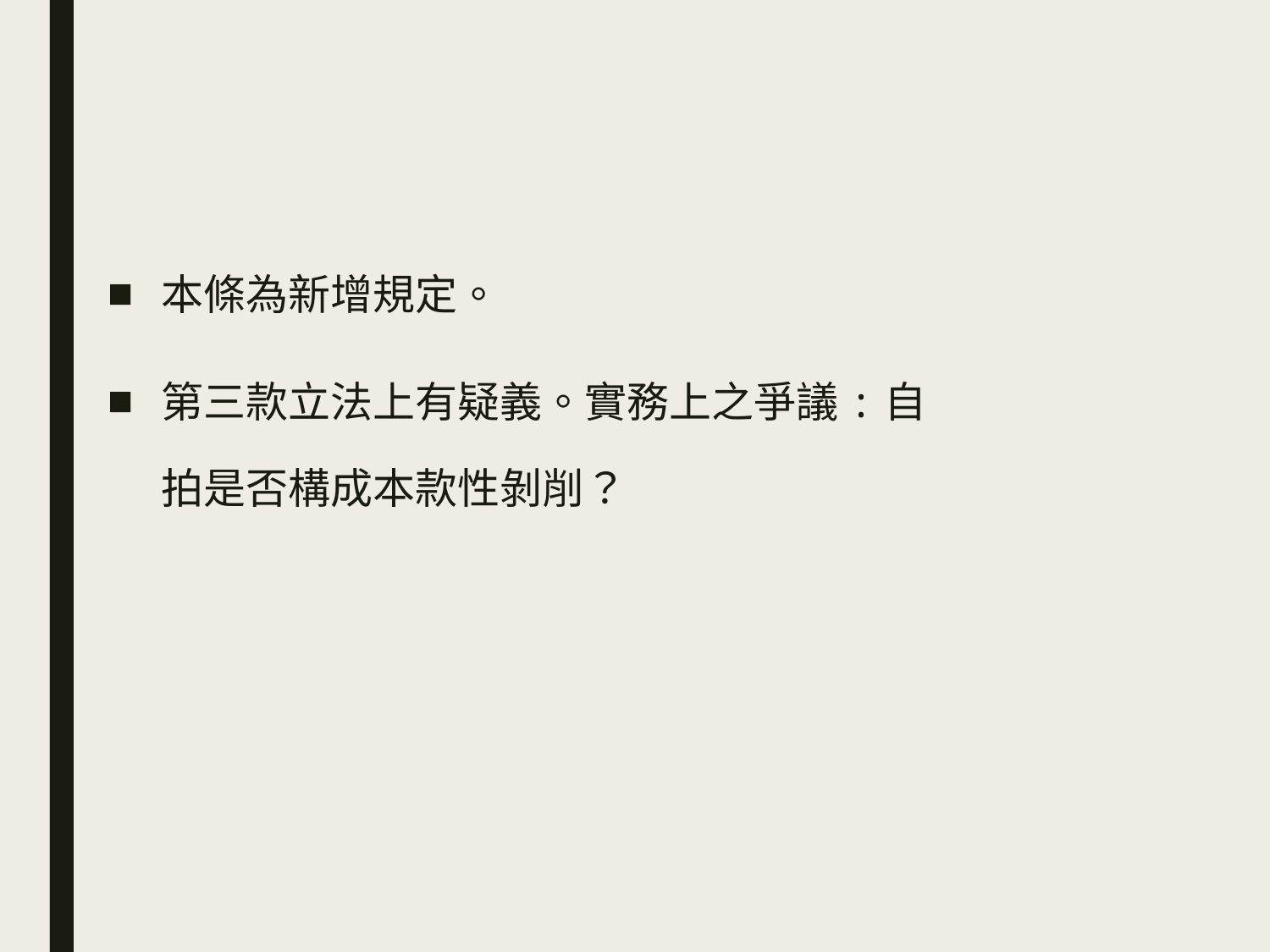

本條為新增規定。
第三款立法上有疑義。實務上之爭議:自拍是否構成本款性剝削？